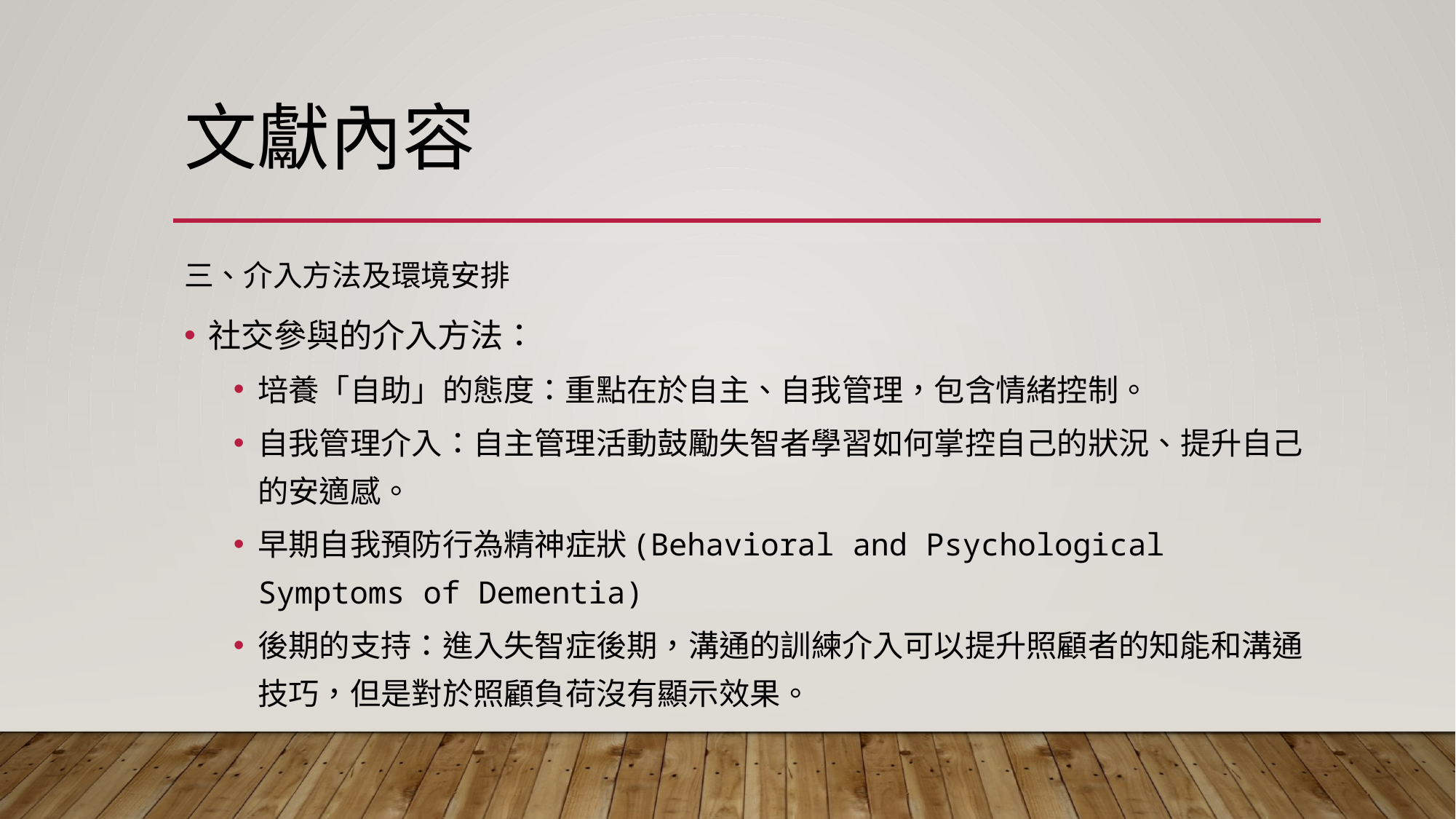

# 文獻內容
三、介入方法及環境安排
社交參與的介入方法：
培養「自助」的態度：重點在於自主、自我管理，包含情緒控制。
自我管理介入：自主管理活動鼓勵失智者學習如何掌控自己的狀況、提升自己的安適感。
早期自我預防行為精神症狀(Behavioral and Psychological Symptoms of Dementia)
後期的支持：進入失智症後期，溝通的訓練介入可以提升照顧者的知能和溝通技巧，但是對於照顧負荷沒有顯示效果。